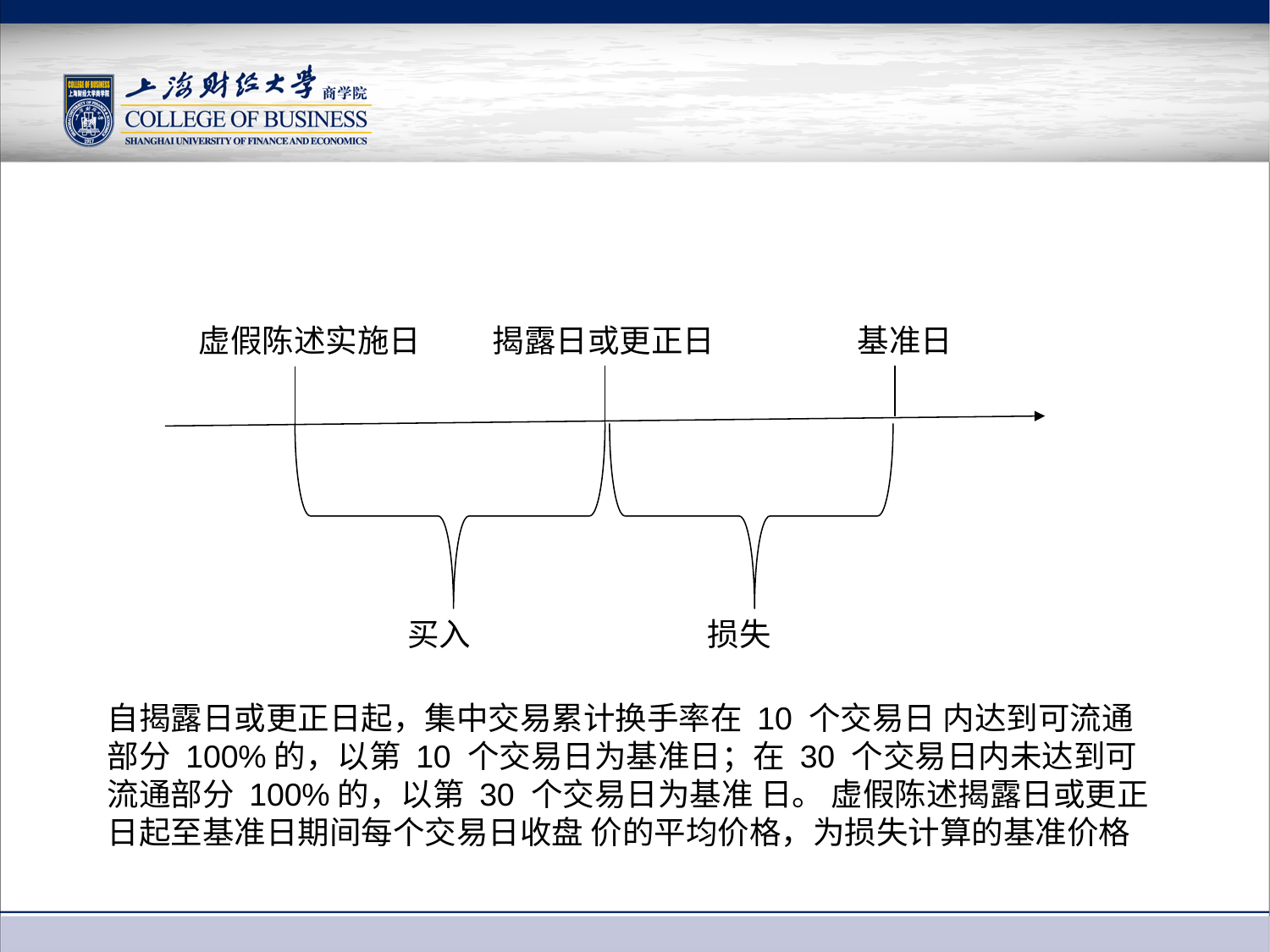

#

虚假陈述实施日
基准日
揭露日或更正日

买入
损失
自揭露日或更正日起，集中交易累计换手率在 10 个交易日 内达到可流通部分 100%的，以第 10 个交易日为基准日；在 30 个交易日内未达到可流通部分 100%的，以第 30 个交易日为基准 日。 虚假陈述揭露日或更正日起至基准日期间每个交易日收盘 价的平均价格，为损失计算的基准价格